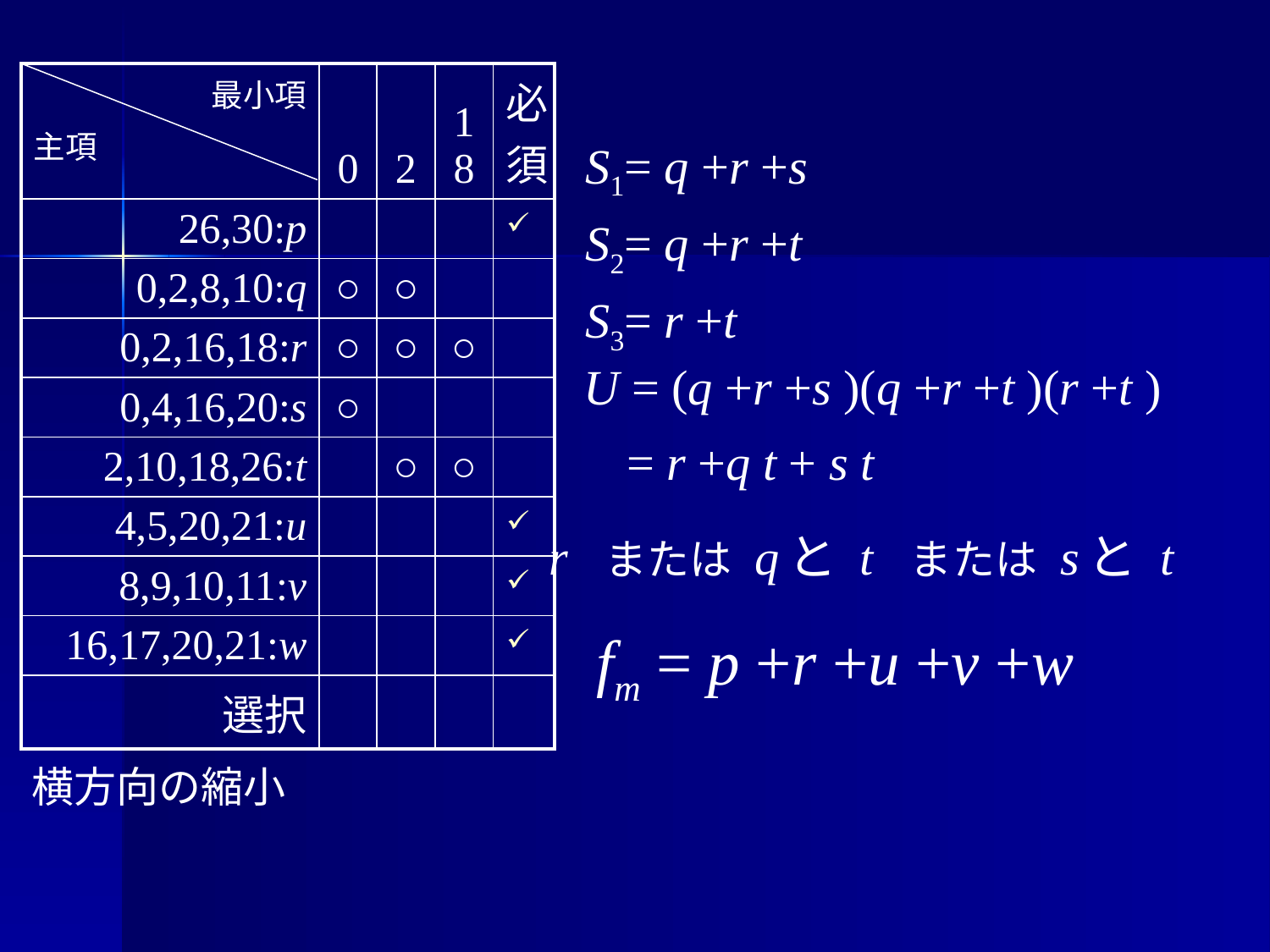

| 最小項 主項 | 0 | 2 | 18 | 必須 |
| --- | --- | --- | --- | --- |
| 26,30:p |  |  |  |  |
| 0,2,8,10:q | ○ | ○ |  |  |
| 0,2,16,18:r | ○ | ○ | ○ |  |
| 0,4,16,20:s | ○ |  |  |  |
| 2,10,18,26:t |  | ○ | ○ |  |
| 4,5,20,21:u |  |  |  |  |
| 8,9,10,11:v |  |  |  |  |
| 16,17,20,21:w |  |  |  |  |
| 選択 |  |  |  |  |

S1= q +r +s
S2= q +r +t
S3= r +t
U = (q +r +s )(q +r +t )(r +t )
= r +q t + s t
r  または q と t  または s と t
fm = p +r +u +v +w
横方向の縮小